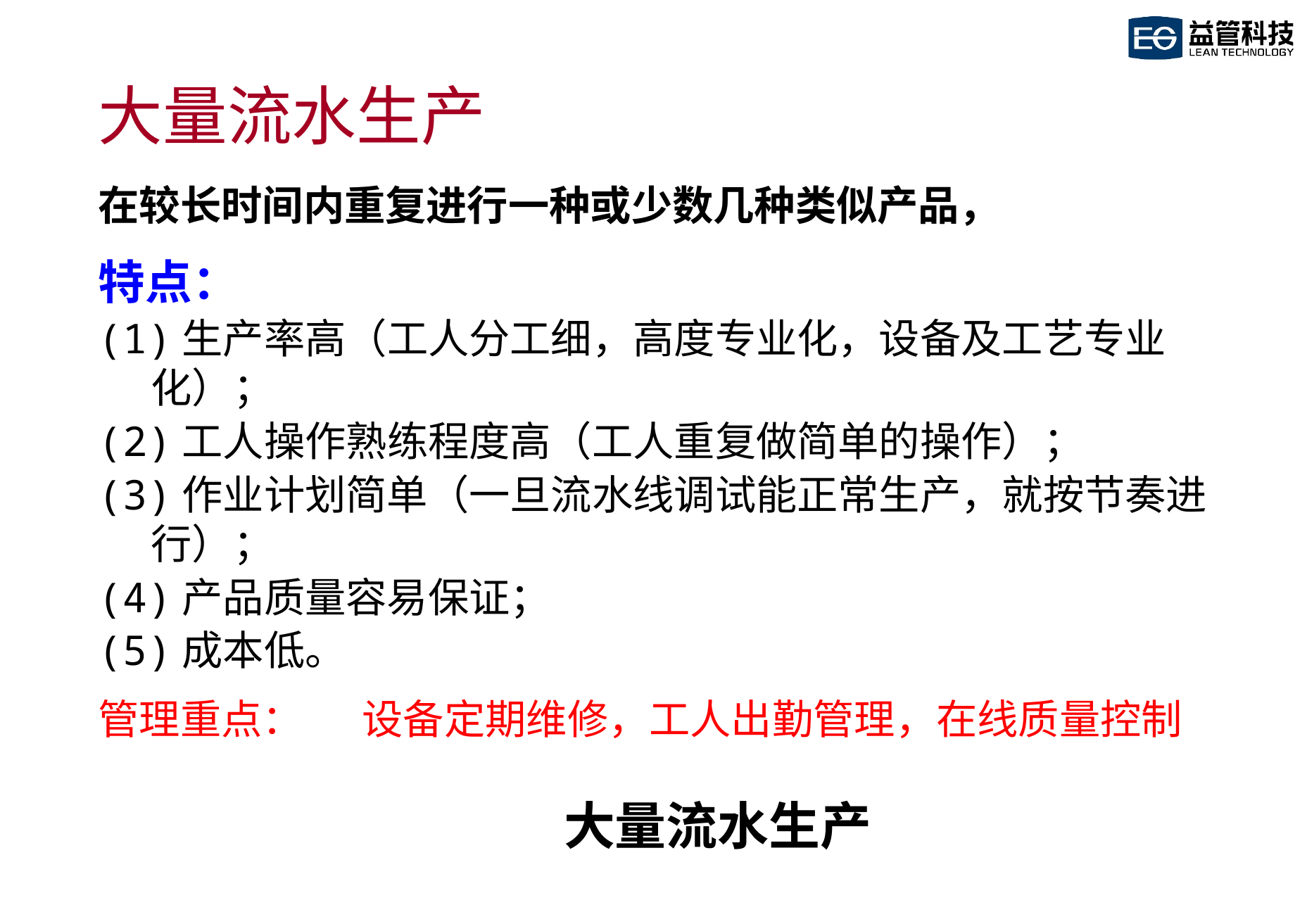

大量流水生产
在较长时间内重复进行一种或少数几种类似产品，
特点：
(1)生产率高（工人分工细，高度专业化，设备及工艺专业化）；
(2)工人操作熟练程度高（工人重复做简单的操作）；
(3)作业计划简单（一旦流水线调试能正常生产，就按节奏进行）；
(4)产品质量容易保证；
(5)成本低。

管理重点：	设备定期维修，工人出勤管理，在线质量控制
# 大量流水生产